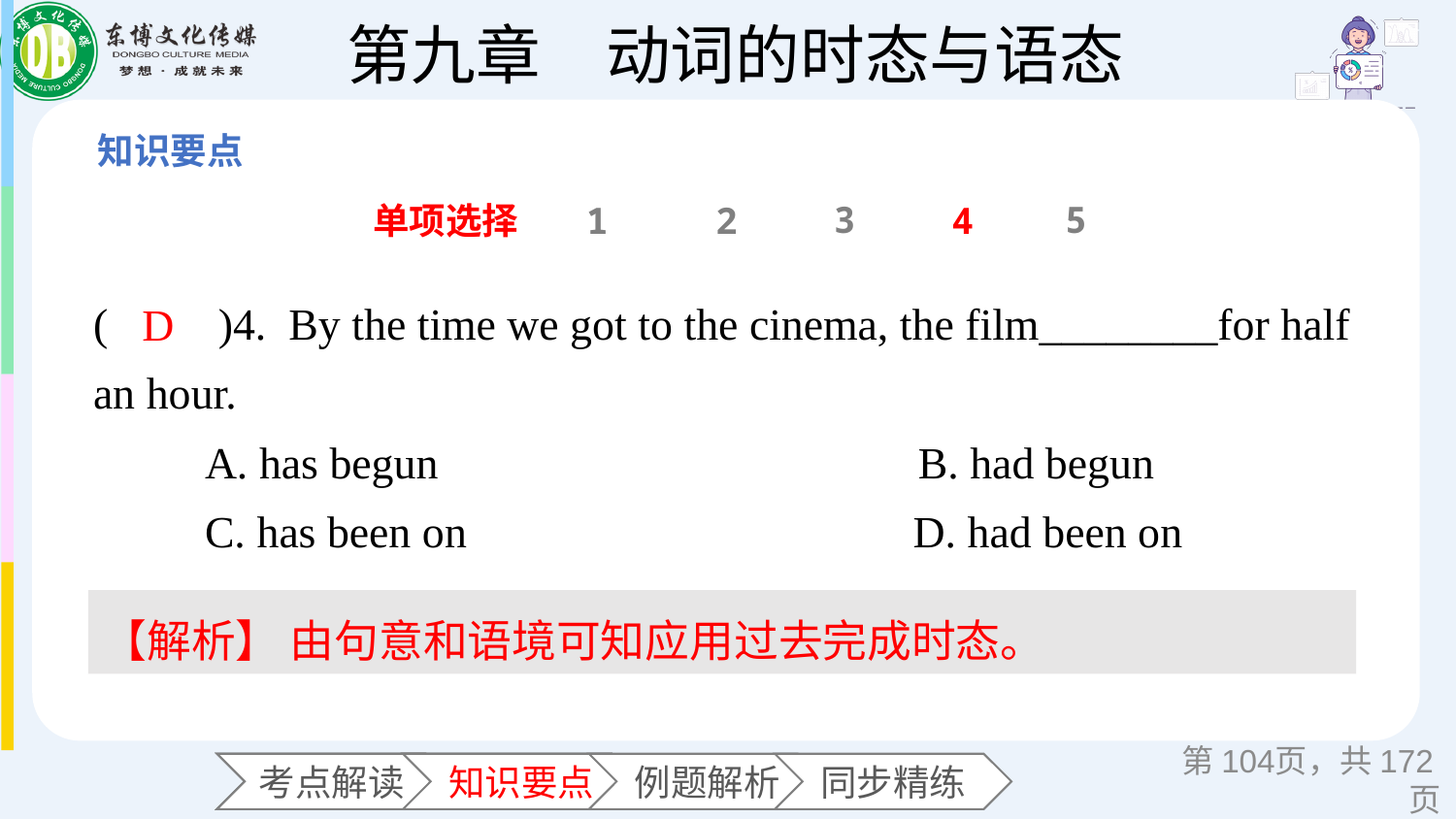

3
5
单项选择
1
2
4
(　　)4.  By the time we got to the cinema, the film________for half an hour.
          A. has begun                                           B. had begun
          C. has been on                                        D. had been on
D
【解析】 由句意和语境可知应用过去完成时态。
第104页，共172页